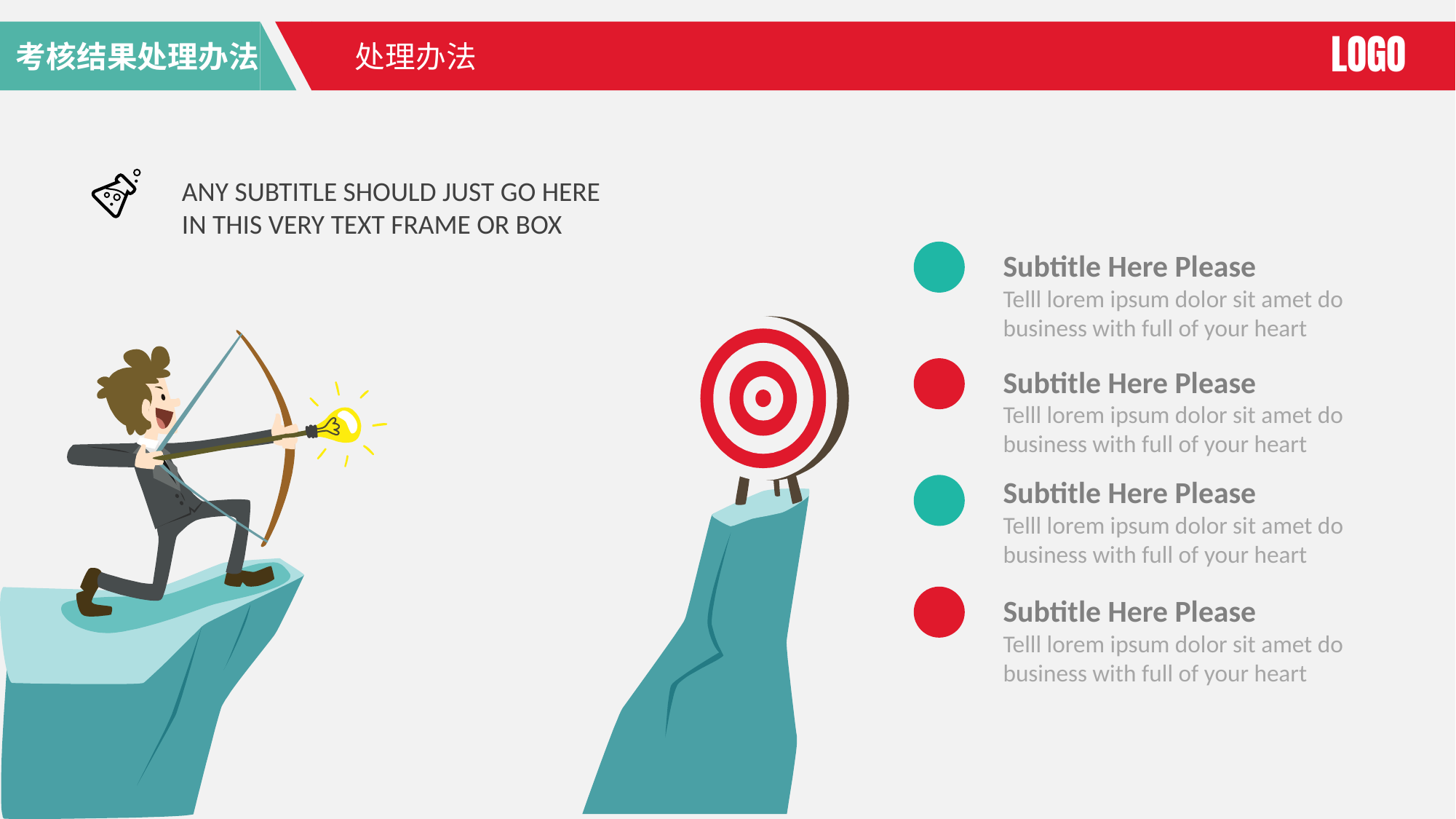

考核结果处理办法

LOGO
处理办法

ANY SUBTITLE SHOULD JUST GO HERE IN THIS VERY TEXT FRAME OR BOX

Subtitle Here Please
Telll lorem ipsum dolor sit amet do business with full of your heart

Subtitle Here Please
Telll lorem ipsum dolor sit amet do business with full of your heart

Subtitle Here Please
Telll lorem ipsum dolor sit amet do business with full of your heart

Subtitle Here Please
Telll lorem ipsum dolor sit amet do business with full of your heart